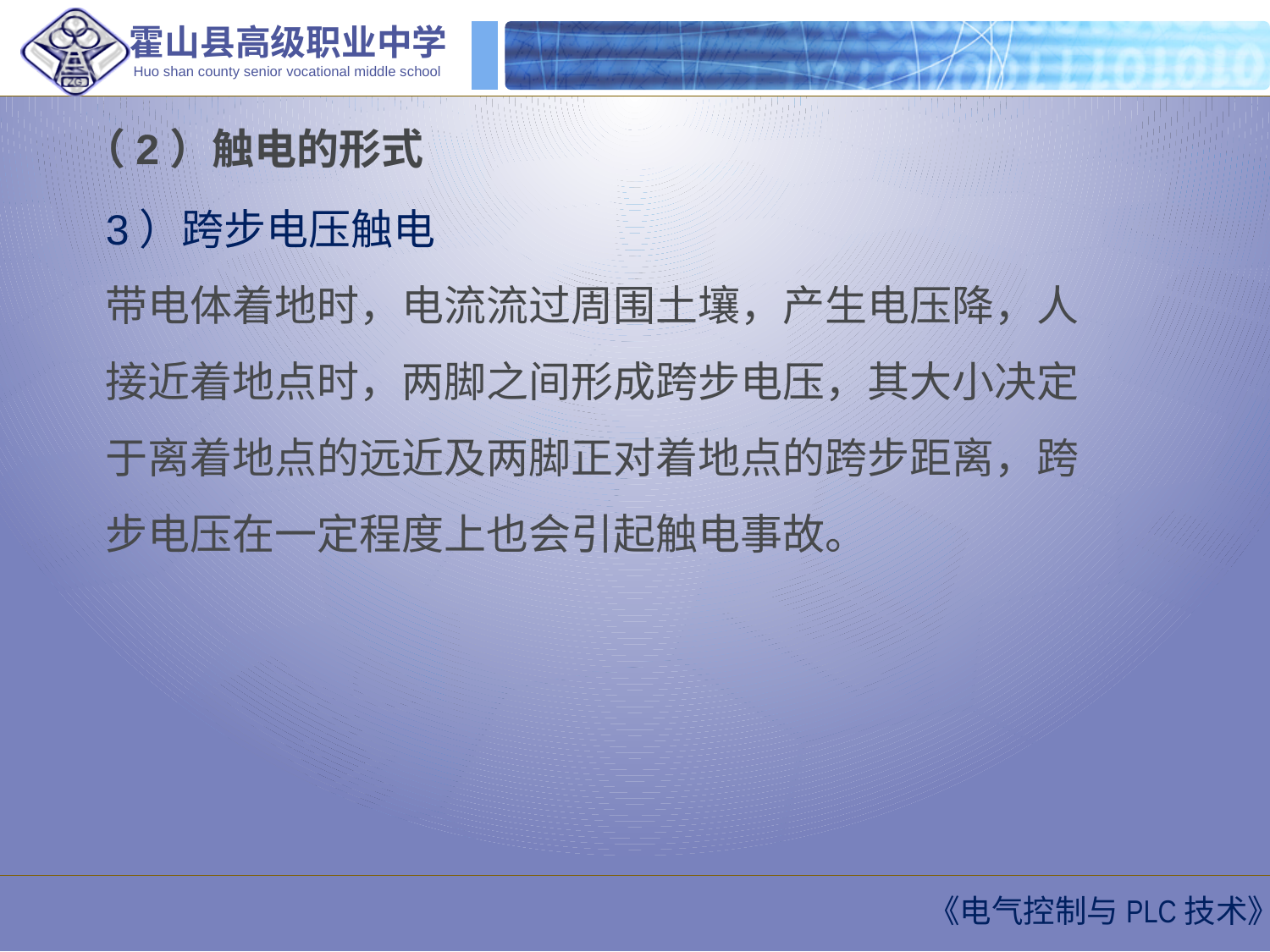

（2）触电的形式
3）跨步电压触电
带电体着地时，电流流过周围土壤，产生电压降，人接近着地点时，两脚之间形成跨步电压，其大小决定于离着地点的远近及两脚正对着地点的跨步距离，跨步电压在一定程度上也会引起触电事故。